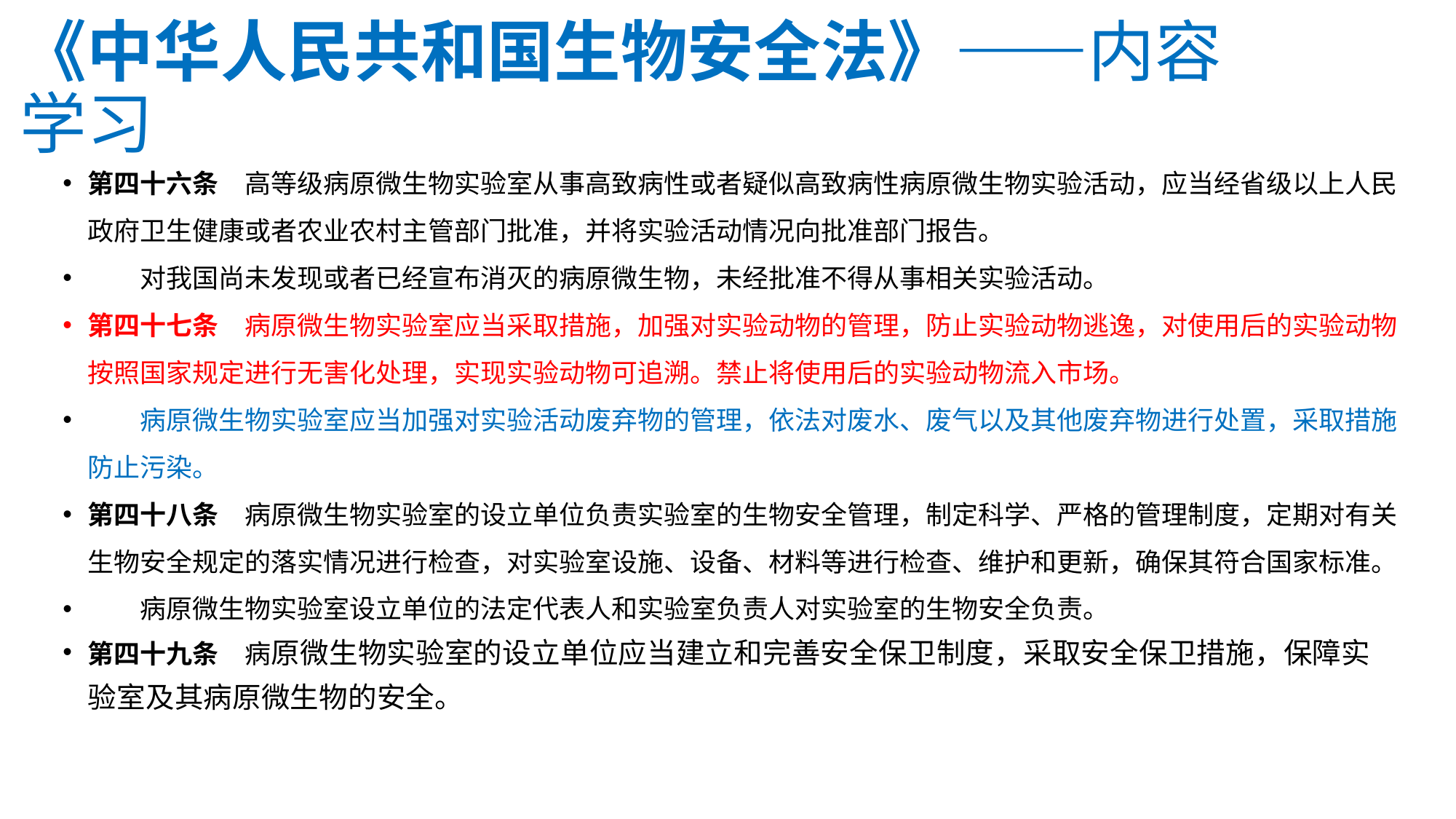

《中华人民共和国生物安全法》——内容学习
第四十六条　高等级病原微生物实验室从事高致病性或者疑似高致病性病原微生物实验活动，应当经省级以上人民政府卫生健康或者农业农村主管部门批准，并将实验活动情况向批准部门报告。
　　对我国尚未发现或者已经宣布消灭的病原微生物，未经批准不得从事相关实验活动。
第四十七条　病原微生物实验室应当采取措施，加强对实验动物的管理，防止实验动物逃逸，对使用后的实验动物按照国家规定进行无害化处理，实现实验动物可追溯。禁止将使用后的实验动物流入市场。
　　病原微生物实验室应当加强对实验活动废弃物的管理，依法对废水、废气以及其他废弃物进行处置，采取措施防止污染。
第四十八条　病原微生物实验室的设立单位负责实验室的生物安全管理，制定科学、严格的管理制度，定期对有关生物安全规定的落实情况进行检查，对实验室设施、设备、材料等进行检查、维护和更新，确保其符合国家标准。
　　病原微生物实验室设立单位的法定代表人和实验室负责人对实验室的生物安全负责。
第四十九条　病原微生物实验室的设立单位应当建立和完善安全保卫制度，采取安全保卫措施，保障实验室及其病原微生物的安全。
57